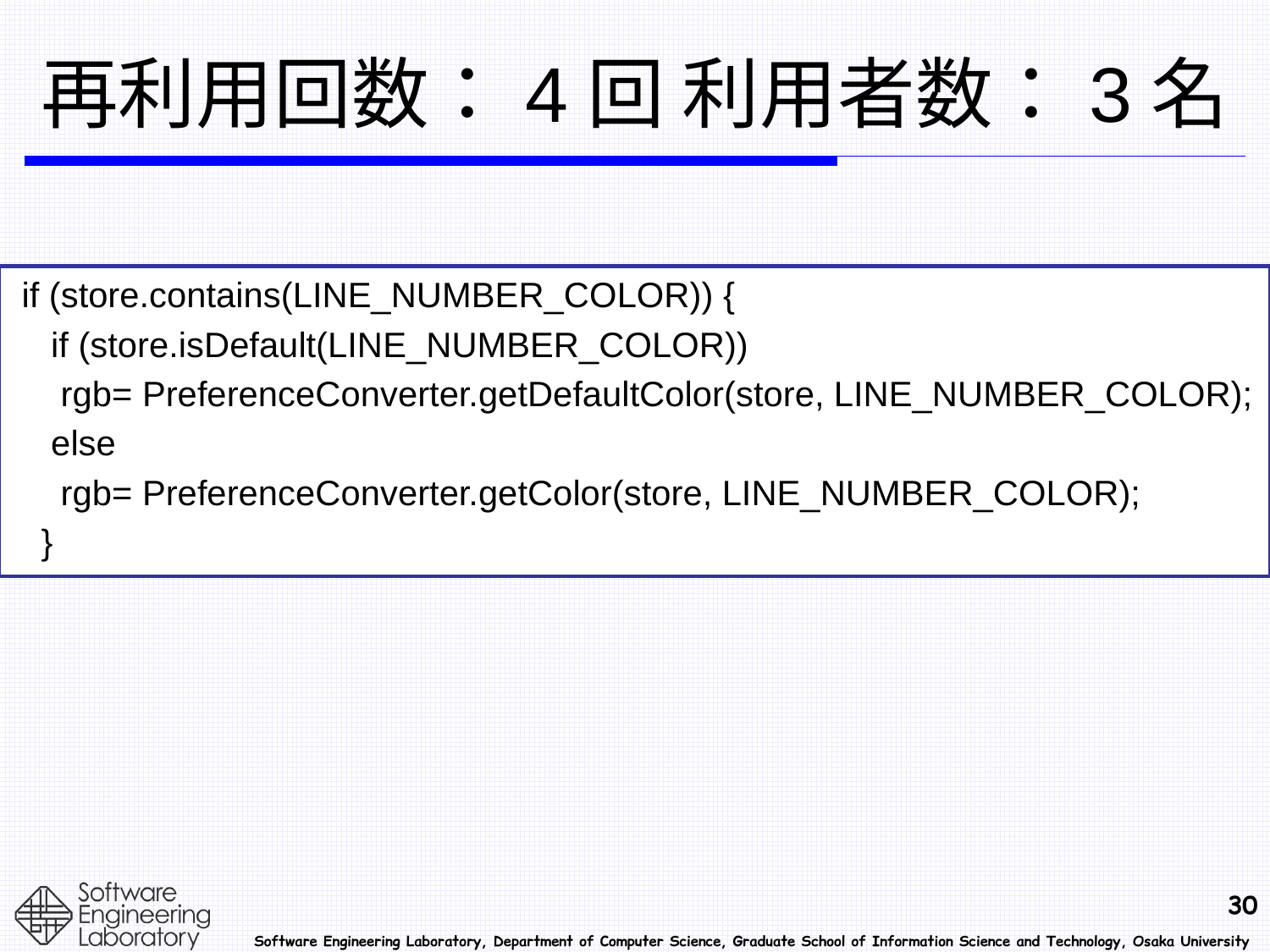

# 再利用回数：4回 利用者数：3名
 if (store.contains(LINE_NUMBER_COLOR)) {
    if (store.isDefault(LINE_NUMBER_COLOR))
     rgb= PreferenceConverter.getDefaultColor(store, LINE_NUMBER_COLOR);
    else
     rgb= PreferenceConverter.getColor(store, LINE_NUMBER_COLOR);
   }